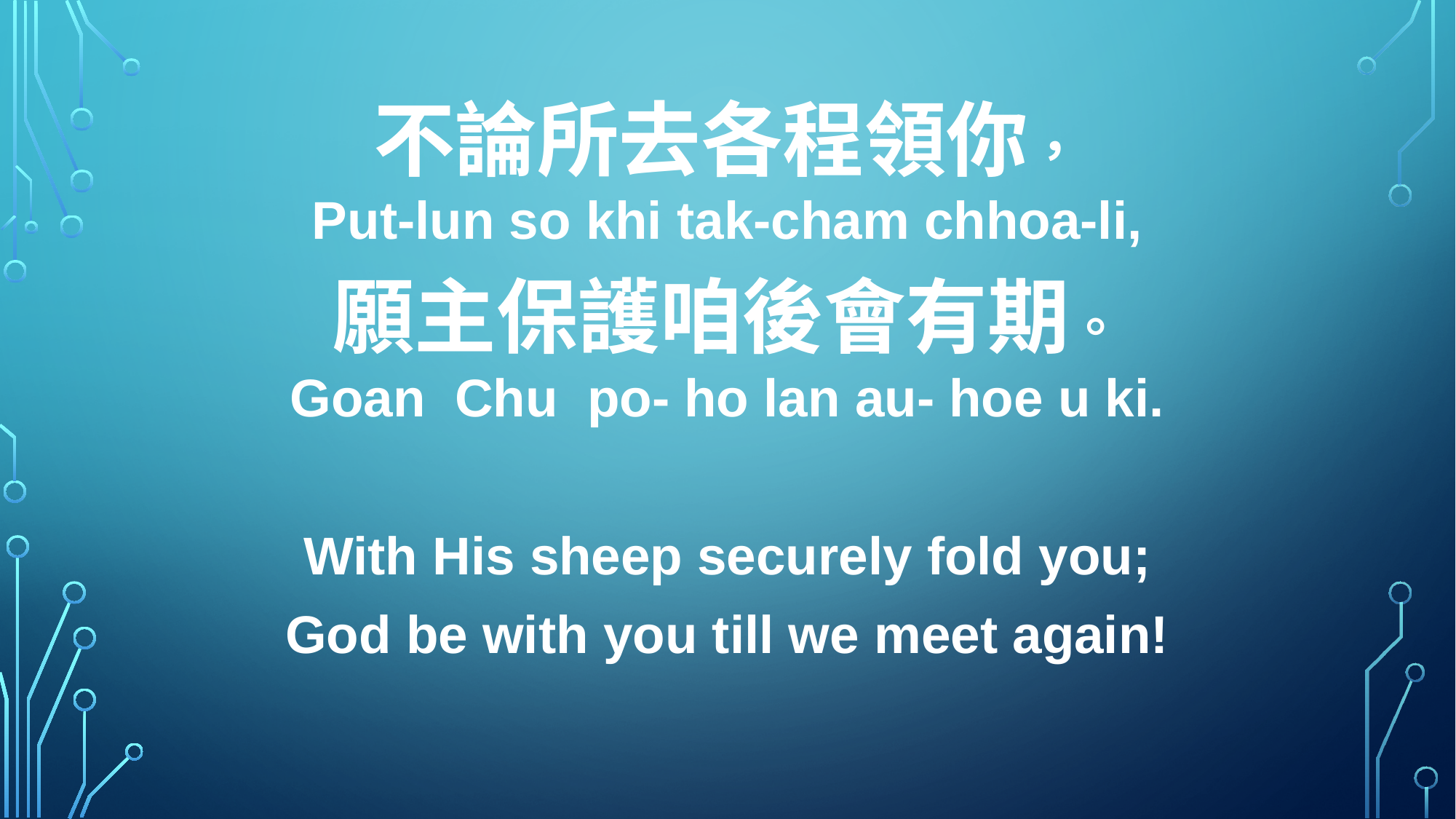

不論所去各程領你，
Put-lun so khi tak-cham chhoa-li,
願主保護咱後會有期。
Goan  Chu  po- ho lan au- hoe u ki.

With His sheep securely fold you;
God be with you till we meet again!